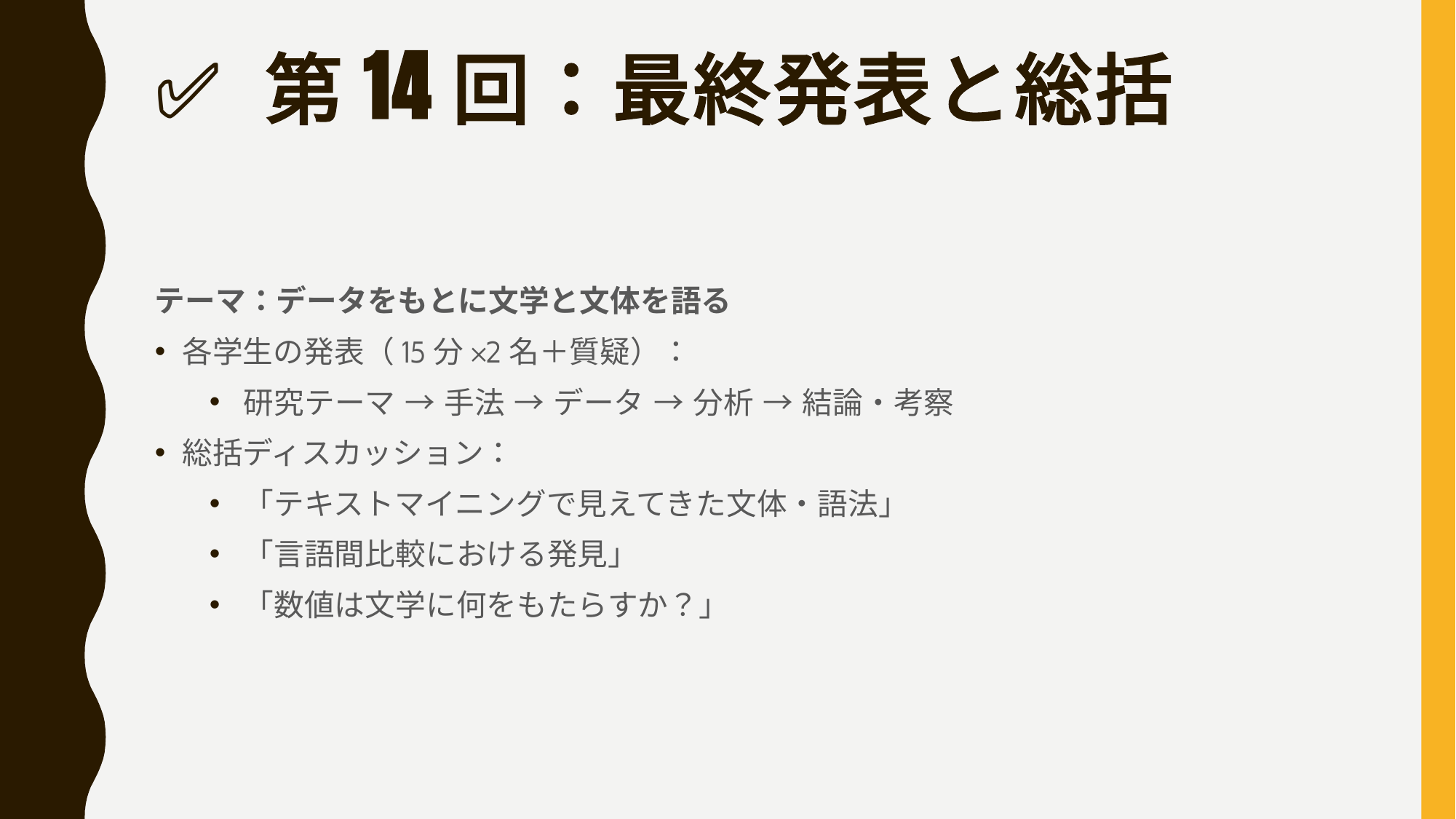

# ✅ 第14回：最終発表と総括
テーマ：データをもとに文学と文体を語る
各学生の発表（15分×2名＋質疑）：
研究テーマ → 手法 → データ → 分析 → 結論・考察
総括ディスカッション：
「テキストマイニングで見えてきた文体・語法」
「言語間比較における発見」
「数値は文学に何をもたらすか？」